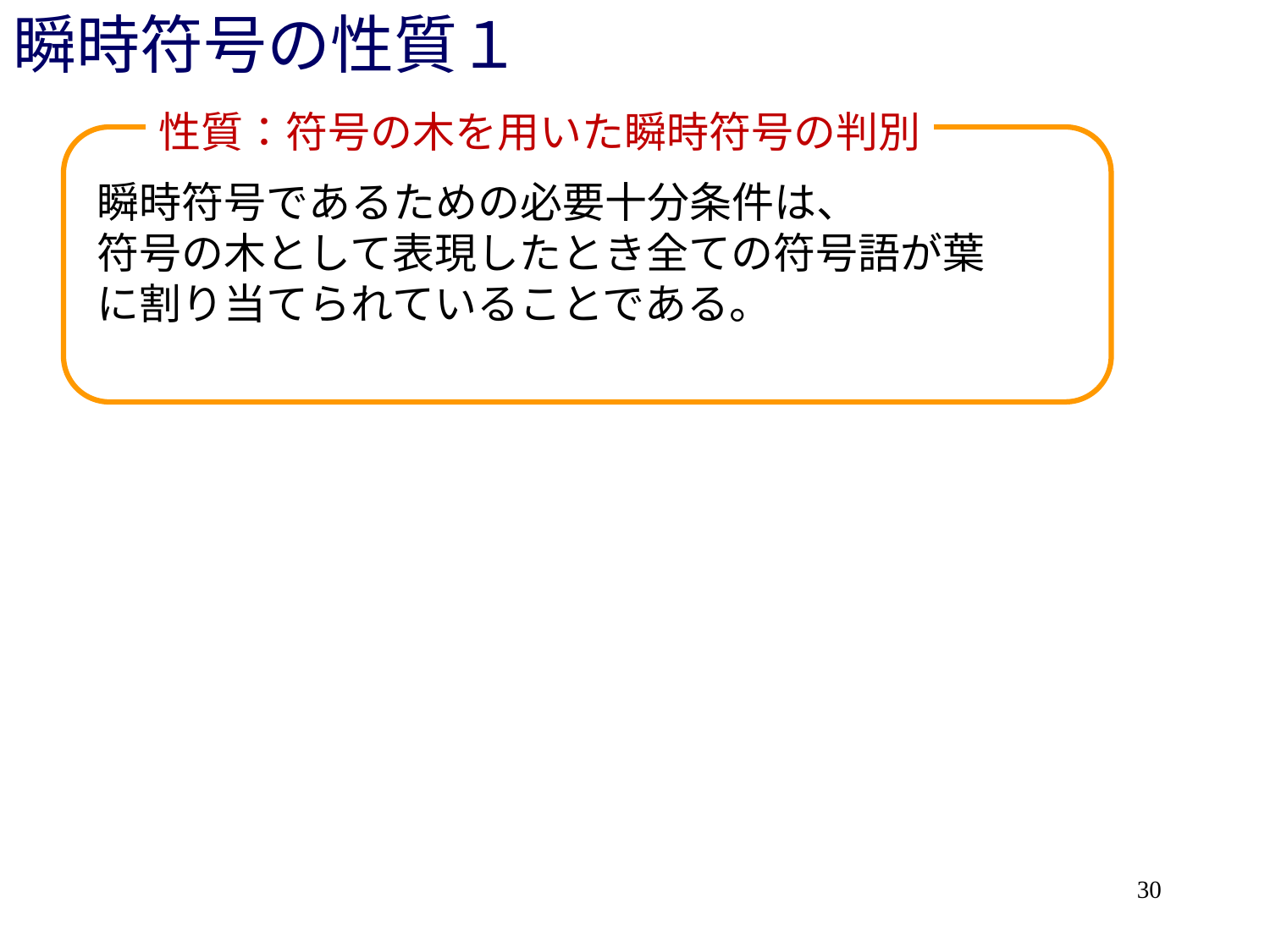

# 瞬時符号の性質１
性質：符号の木を用いた瞬時符号の判別

瞬時符号であるための必要十分条件は、
符号の木として表現したとき全ての符号語が葉に割り当てられていることである。
30